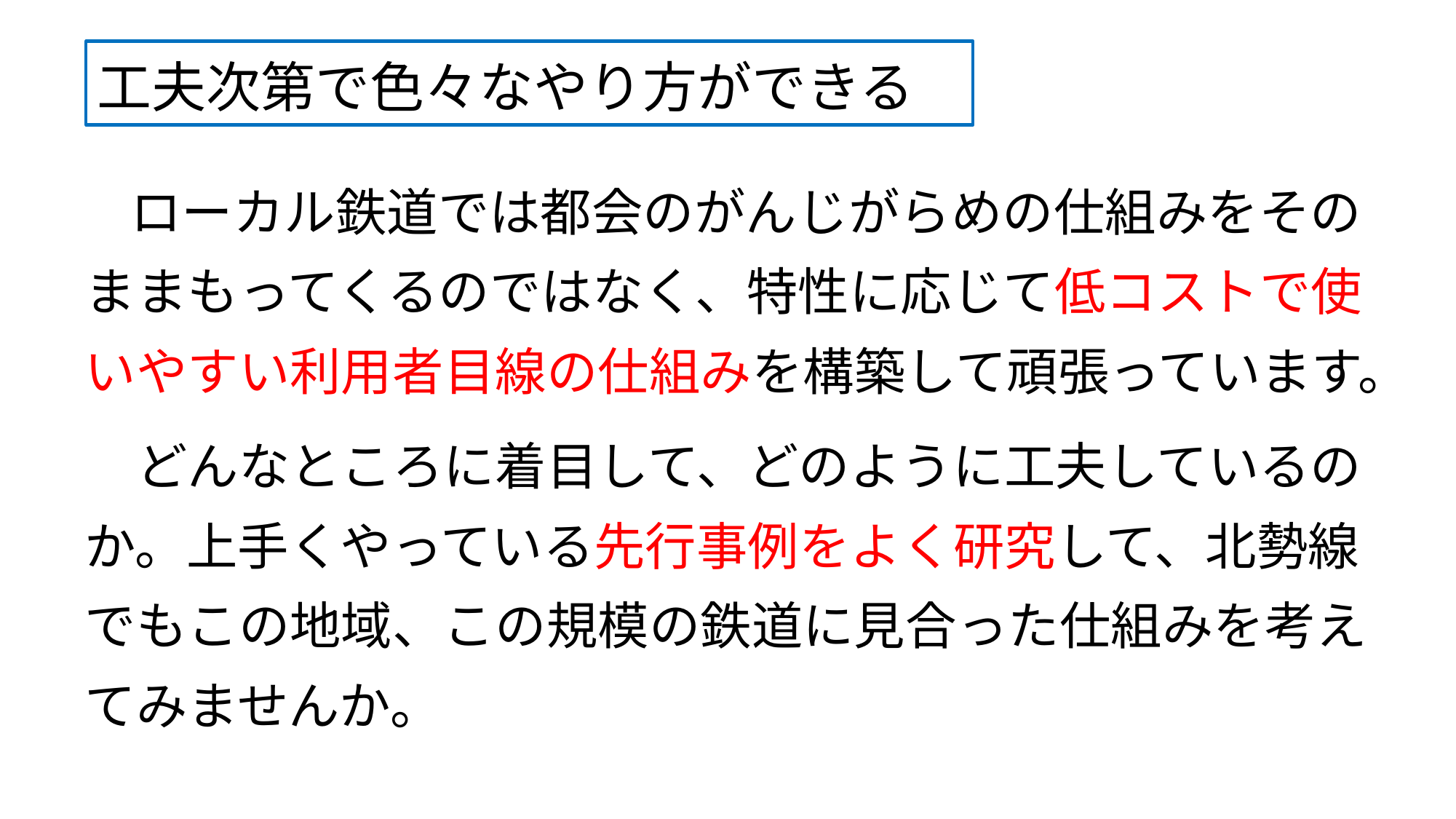

# 工夫次第で色々なやり方ができる
　ローカル鉄道では都会のがんじがらめの仕組みをそのままもってくるのではなく、特性に応じて低コストで使いやすい利用者目線の仕組みを構築して頑張っています。
　どんなところに着目して、どのように工夫しているのか。上手くやっている先行事例をよく研究して、北勢線でもこの地域、この規模の鉄道に見合った仕組みを考えてみませんか。